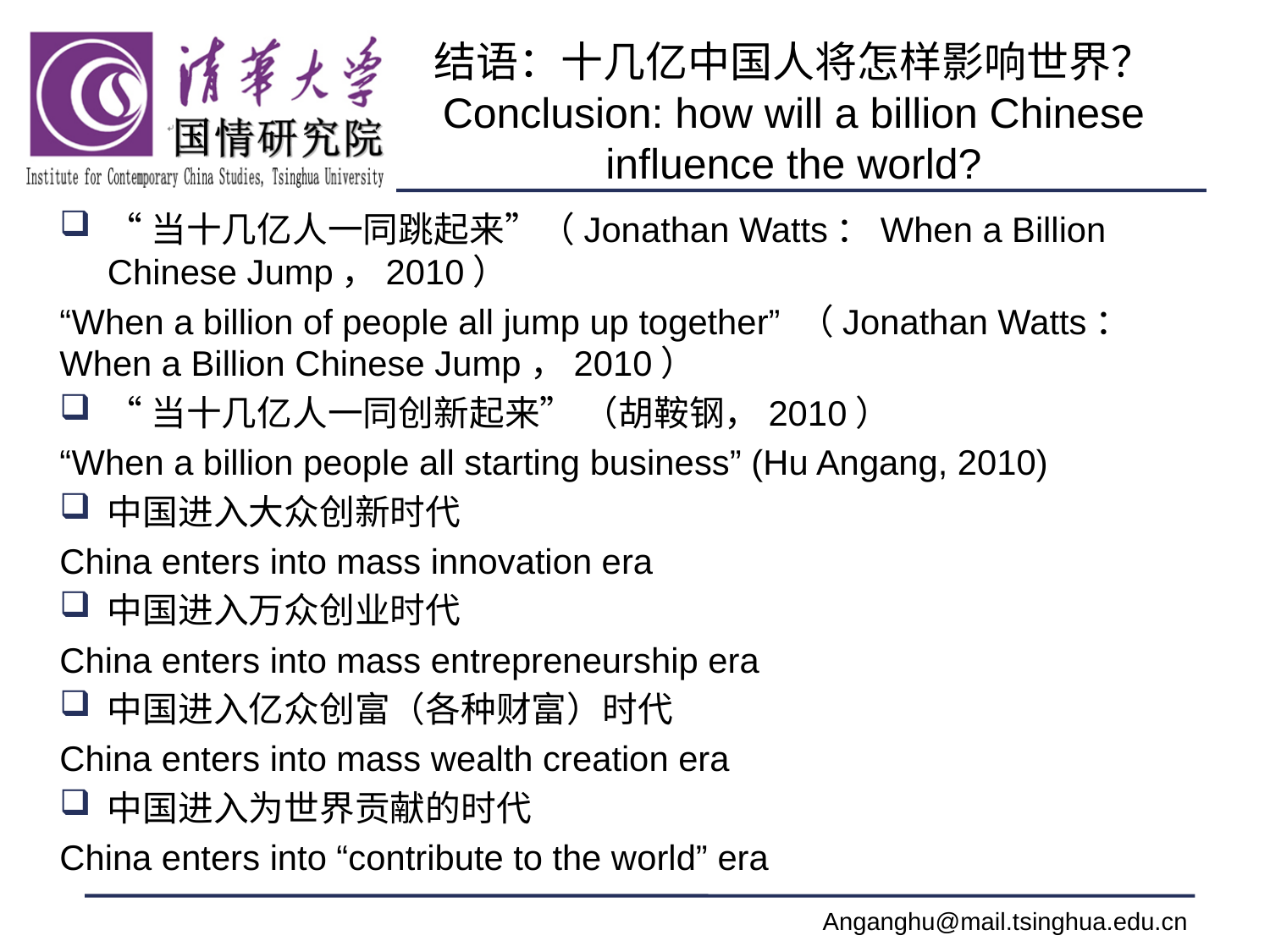

# 结语：十几亿中国人将怎样影响世界？ Conclusion: how will a billion Chinese influence the world?
“当十几亿人一同跳起来”（Jonathan Watts：When a Billion Chinese Jump，2010）
“When a billion of people all jump up together” （Jonathan Watts：When a Billion Chinese Jump，2010）
“当十几亿人一同创新起来” （胡鞍钢，2010）
“When a billion people all starting business” (Hu Angang, 2010)
中国进入大众创新时代
China enters into mass innovation era
中国进入万众创业时代
China enters into mass entrepreneurship era
中国进入亿众创富（各种财富）时代
China enters into mass wealth creation era
中国进入为世界贡献的时代
China enters into “contribute to the world” era